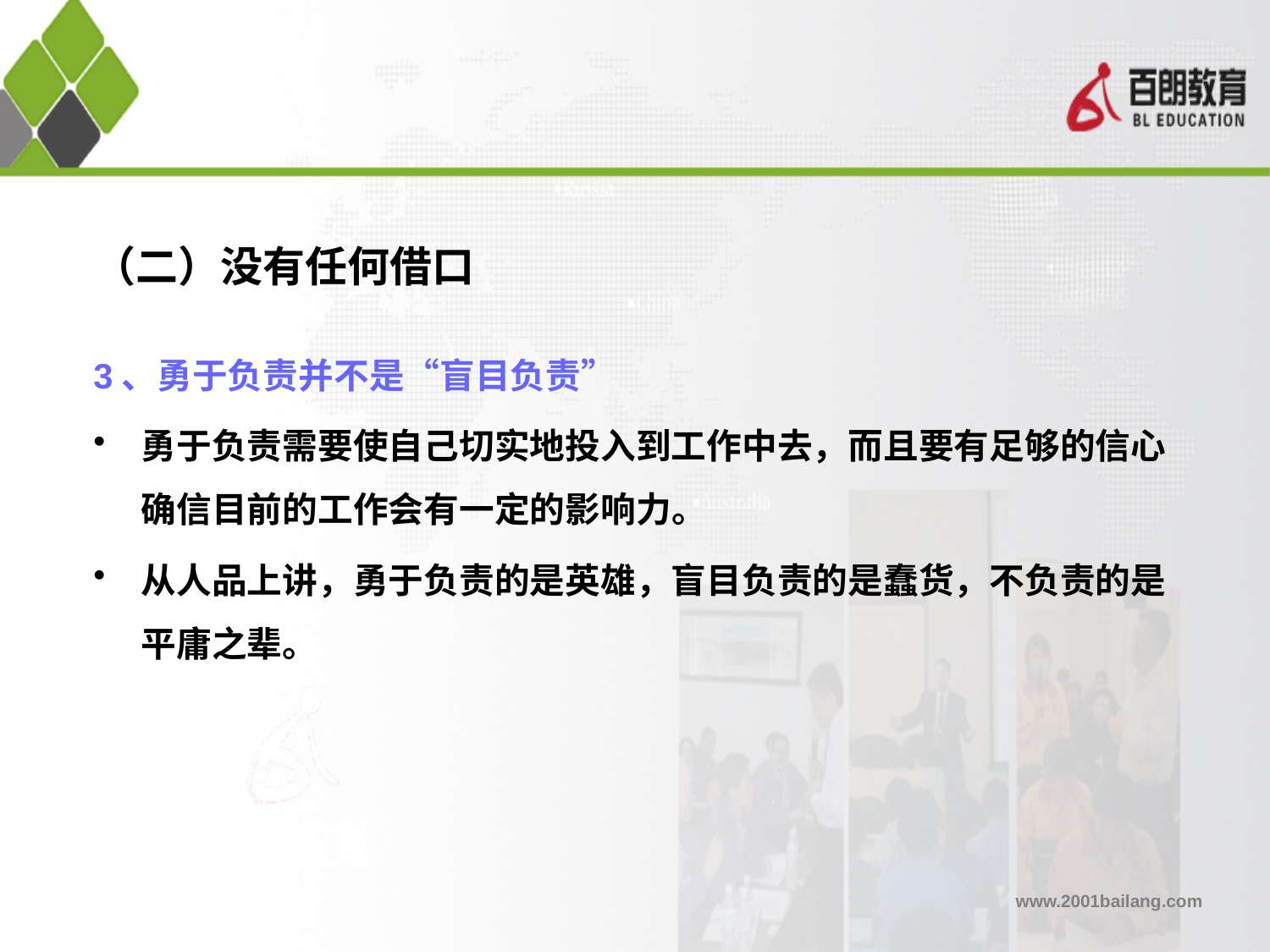

# （二）没有任何借口
3、勇于负责并不是“盲目负责”
勇于负责需要使自己切实地投入到工作中去，而且要有足够的信心确信目前的工作会有一定的影响力。
从人品上讲，勇于负责的是英雄，盲目负责的是蠢货，不负责的是平庸之辈。